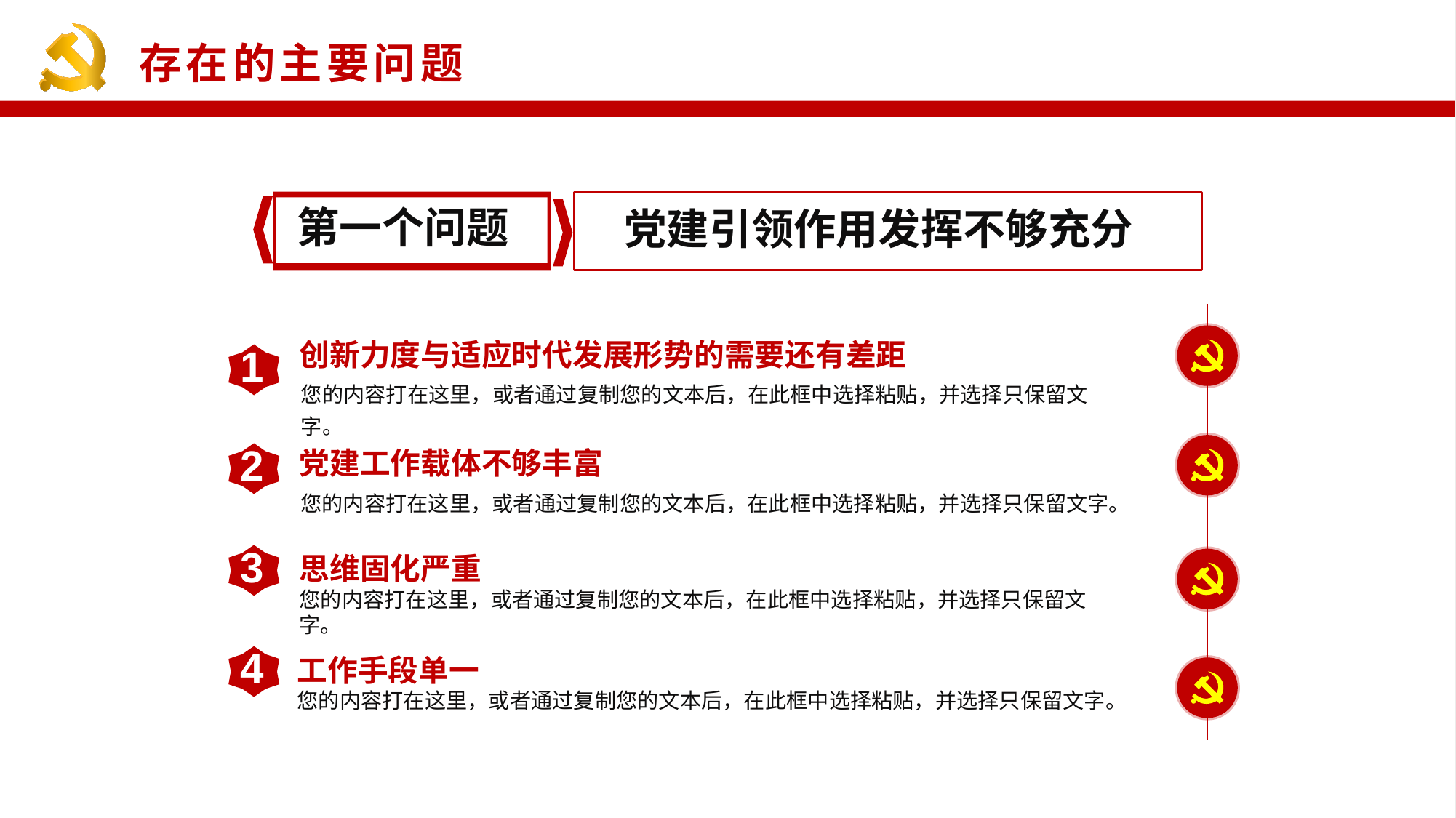

第一个问题

党建引领作用发挥不够充分
第一个问题

创新力度与适应时代发展形势的需要还有差距
您的内容打在这里，或者通过复制您的文本后，在此框中选择粘贴，并选择只保留文字。

1

2

3

4

党建工作载体不够丰富
您的内容打在这里，或者通过复制您的文本后，在此框中选择粘贴，并选择只保留文字。

思维固化严重
您的内容打在这里，或者通过复制您的文本后，在此框中选择粘贴，并选择只保留文字。

工作手段单一
您的内容打在这里，或者通过复制您的文本后，在此框中选择粘贴，并选择只保留文字。